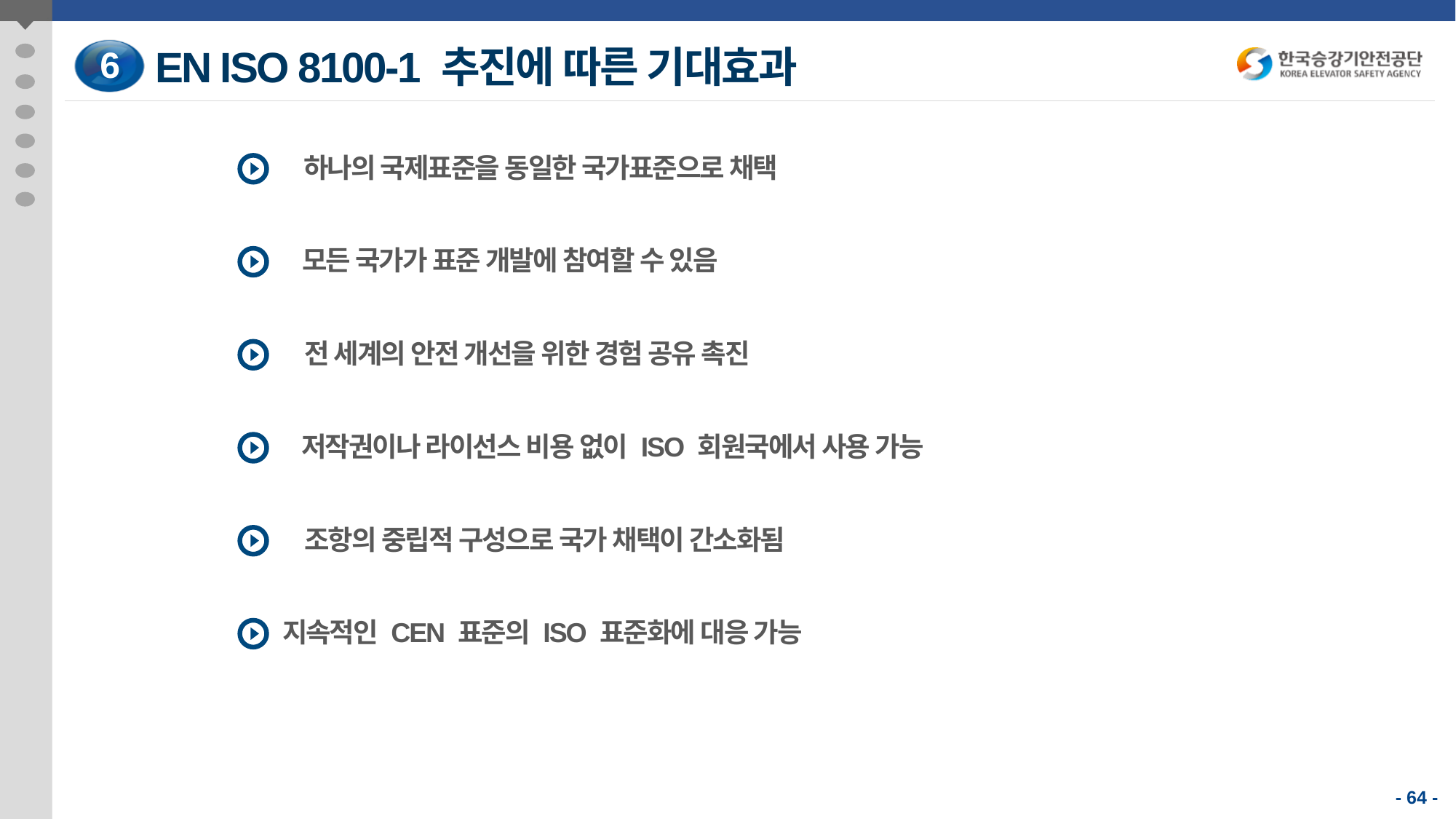

EN ISO 8100-1 추진에 따른 기대효과
6
하나의 국제표준을 동일한 국가표준으로 채택

모든 국가가 표준 개발에 참여할 수 있음

전 세계의 안전 개선을 위한 경험 공유 촉진

저작권이나 라이선스 비용 없이 ISO 회원국에서 사용 가능

조항의 중립적 구성으로 국가 채택이 간소화됨

지속적인 CEN 표준의 ISO 표준화에 대응 가능